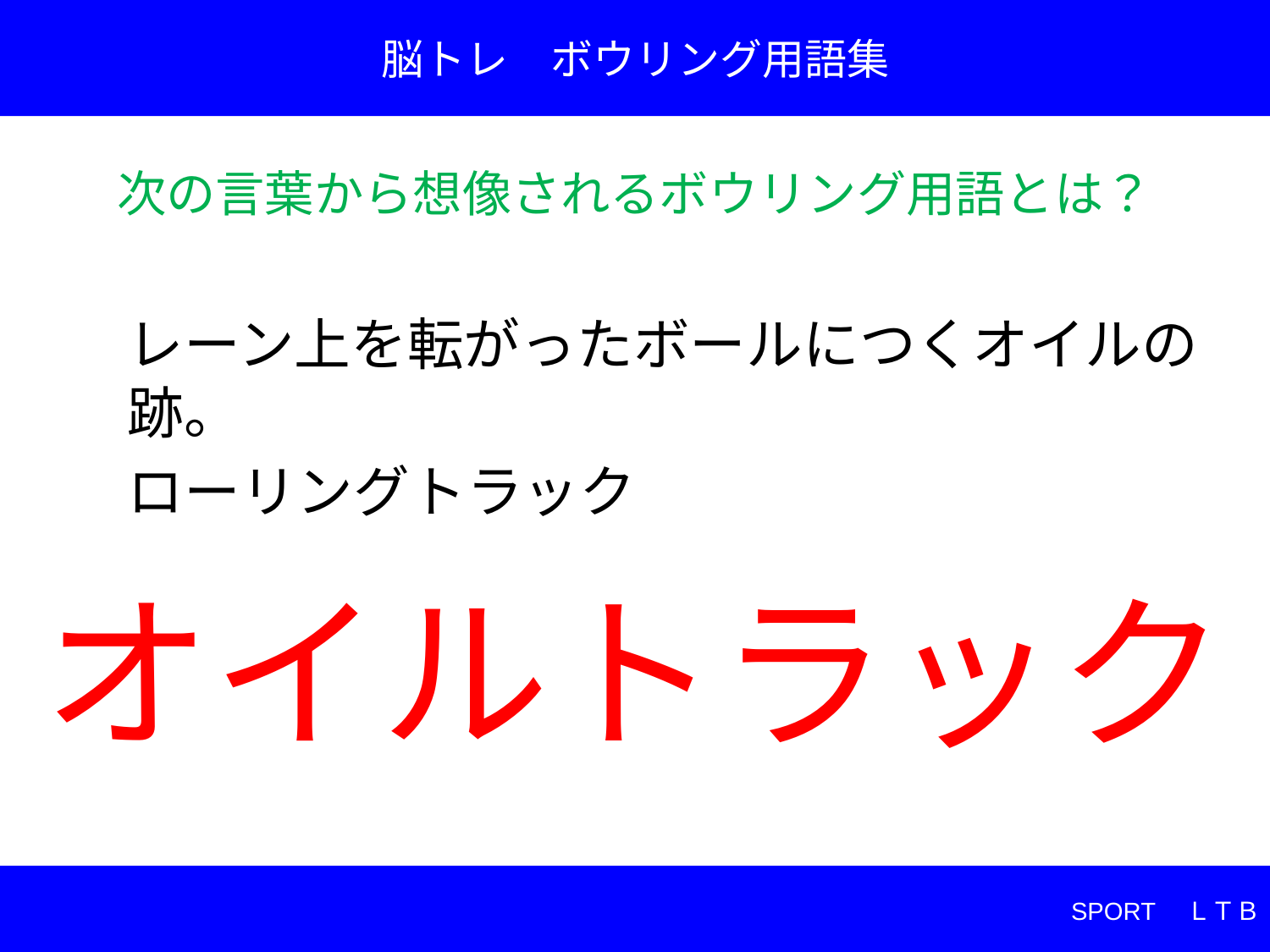

脳トレ　ボウリング用語集
次の言葉から想像されるボウリング用語とは？
レーン上を転がったボールにつくオイルの跡。
ローリングトラック
# オイルトラック
SPORT　ＬＴＢ